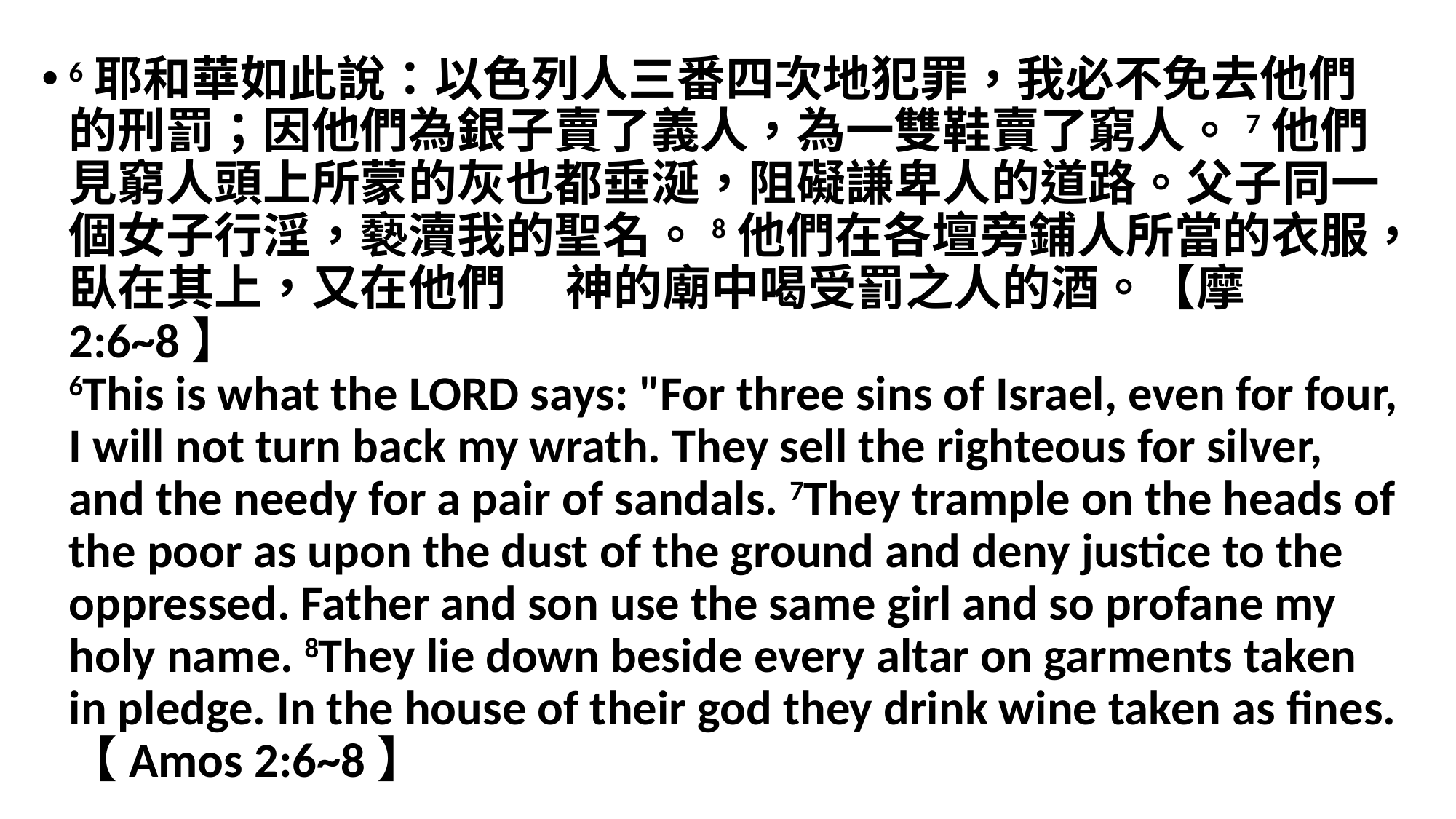

#
6耶和華如此說：以色列人三番四次地犯罪，我必不免去他們的刑罰；因他們為銀子賣了義人，為一雙鞋賣了窮人。7他們見窮人頭上所蒙的灰也都垂涎，阻礙謙卑人的道路。父子同一個女子行淫，褻瀆我的聖名。8他們在各壇旁鋪人所當的衣服，臥在其上，又在他們　 神的廟中喝受罰之人的酒。【摩 2:6~8】
6This is what the LORD says: "For three sins of Israel, even for four, I will not turn back my wrath. They sell the righteous for silver, and the needy for a pair of sandals. 7They trample on the heads of the poor as upon the dust of the ground and deny justice to the oppressed. Father and son use the same girl and so profane my holy name. 8They lie down beside every altar on garments taken in pledge. In the house of their god they drink wine taken as fines. 【Amos 2:6~8】